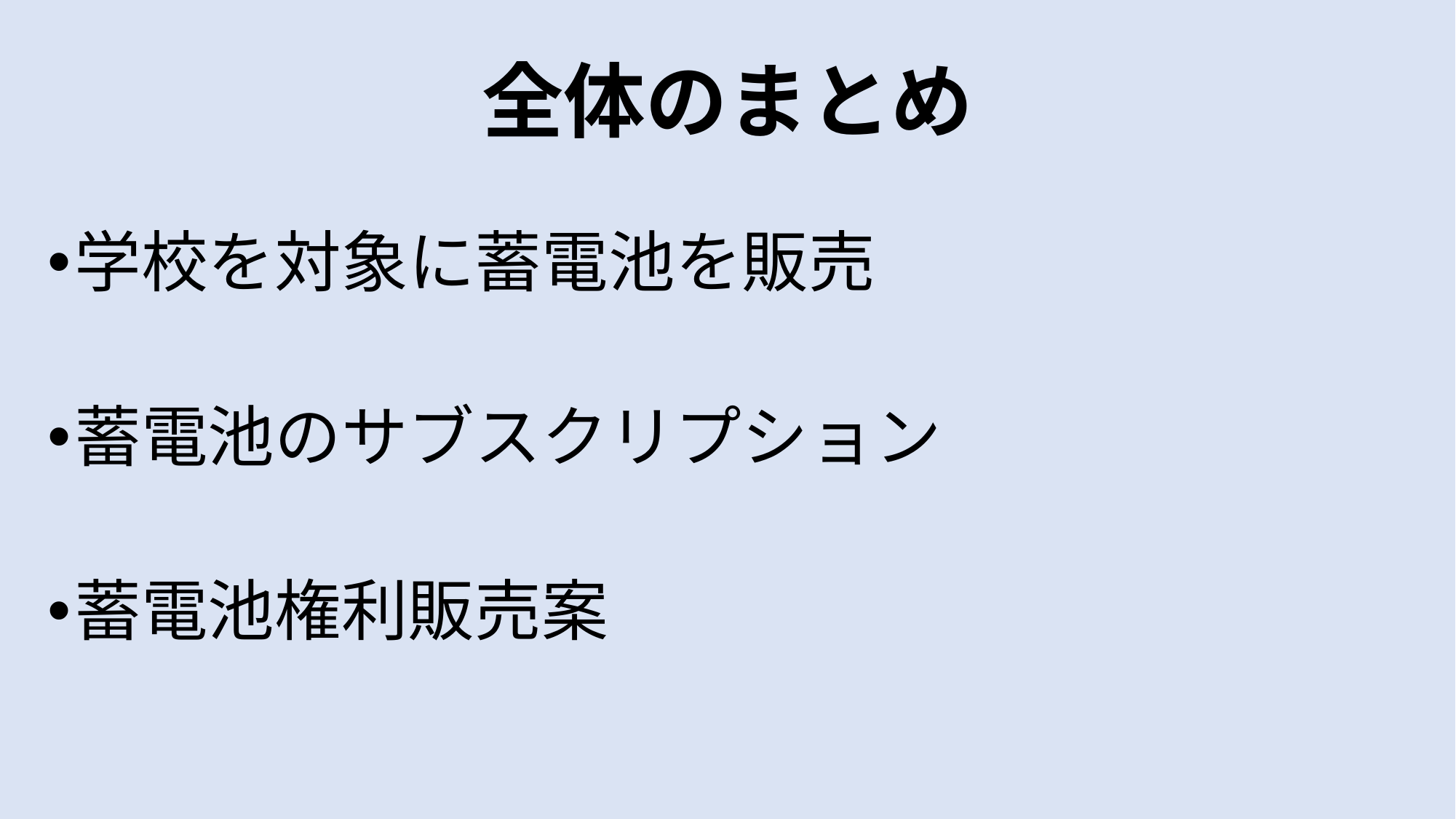

# 全体のまとめ
学校を対象に蓄電池を販売

蓄電池のサブスクリプション

蓄電池権利販売案